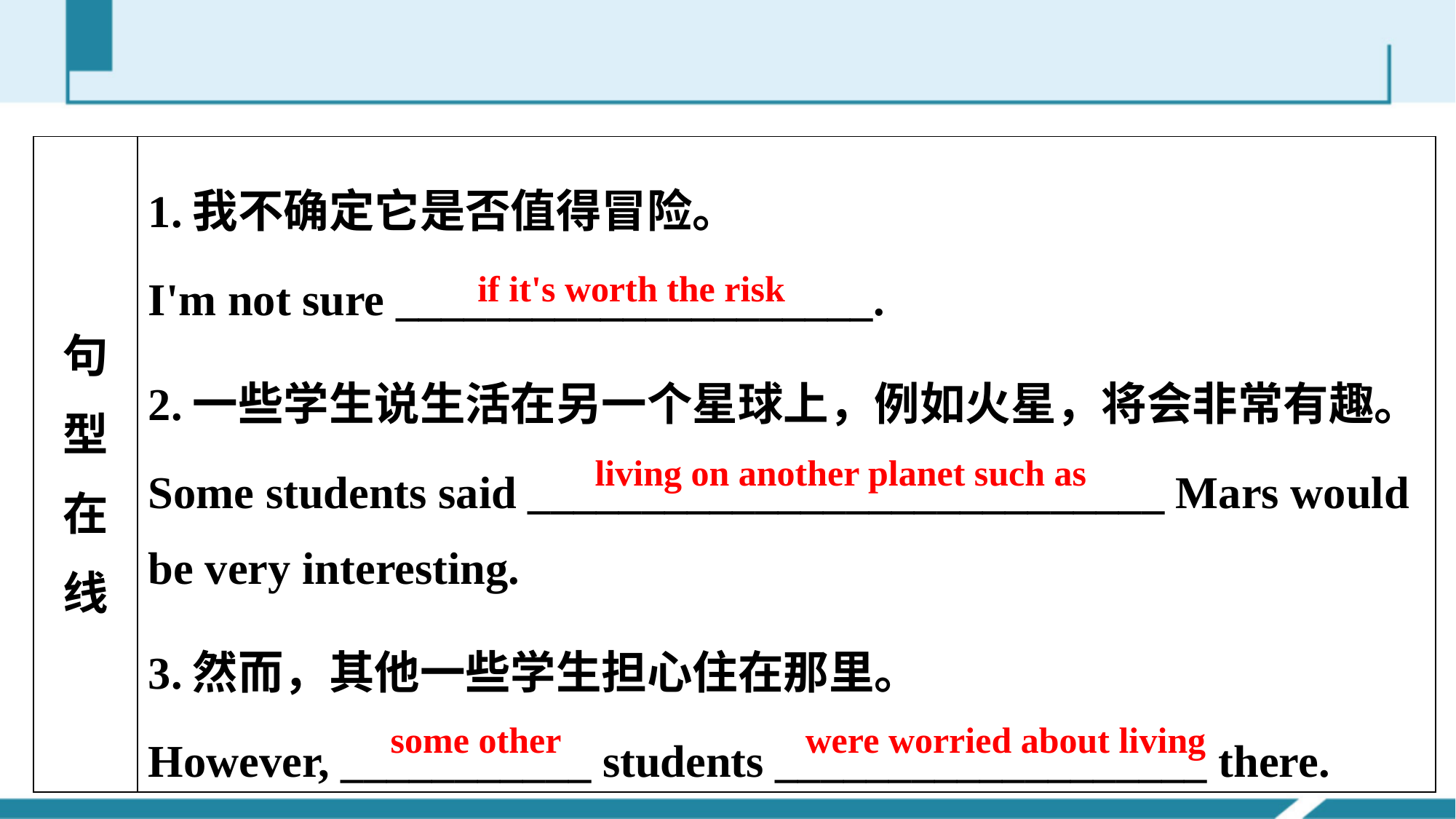

| 句 型 在 线 | 1.我不确定它是否值得冒险。 I'm not sure \_\_\_\_\_\_\_\_\_\_\_\_\_\_\_\_\_\_\_\_\_. 2.一些学生说生活在另一个星球上，例如火星，将会非常有趣。 Some students said \_\_\_\_\_\_\_\_\_\_\_\_\_\_\_\_\_\_\_\_\_\_\_\_\_\_\_\_ Mars would be very interesting. 3.然而，其他一些学生担心住在那里。 However, \_\_\_\_\_\_\_\_\_\_\_ students \_\_\_\_\_\_\_\_\_\_\_\_\_\_\_\_\_\_\_ there. |
| --- | --- |
if it's worth the risk

living on another planet such as
some other
were worried about living